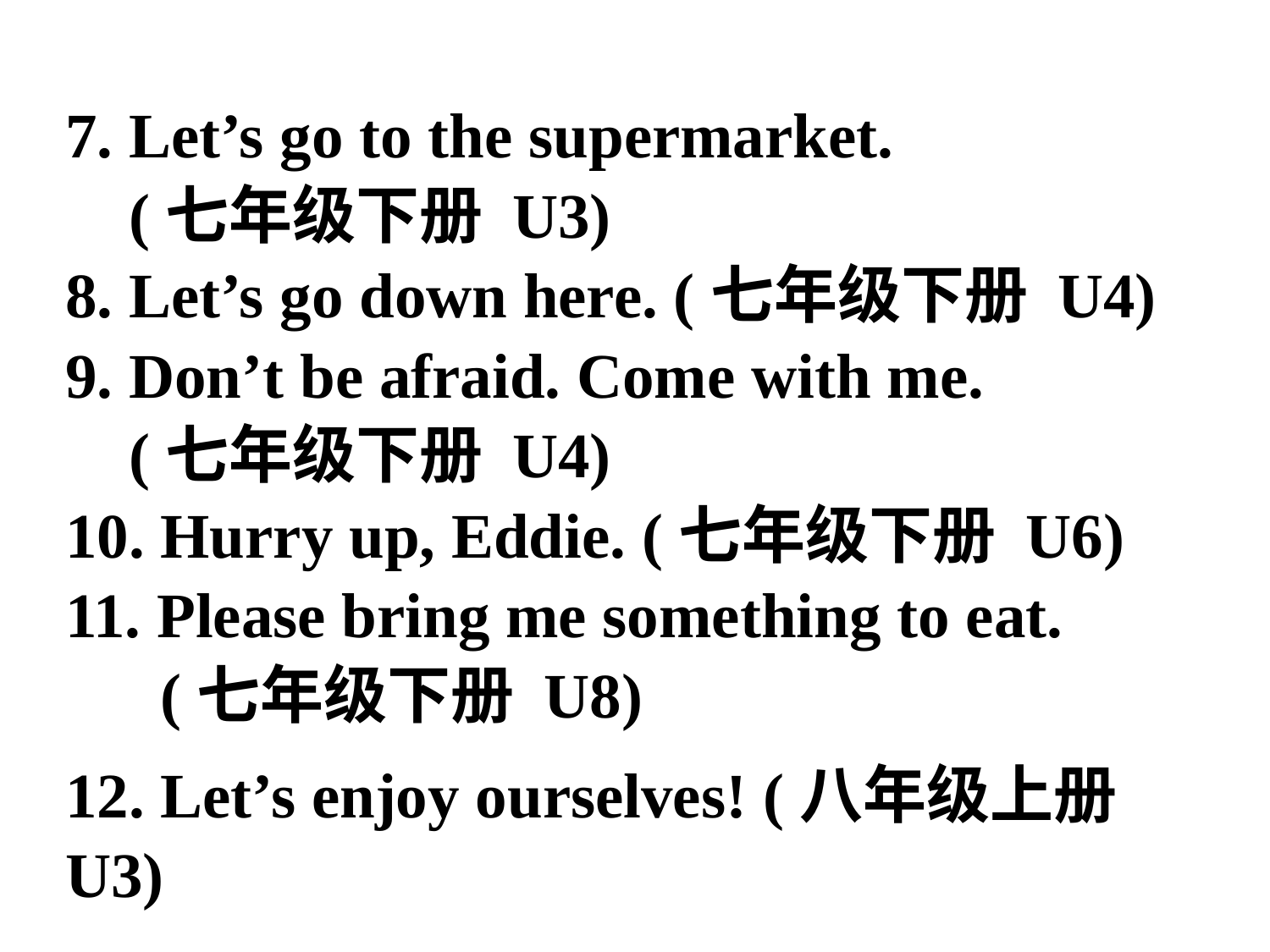

7. Let’s go to the supermarket.
    (七年级下册 U3)
8. Let’s go down here. (七年级下册 U4)
9. Don’t be afraid. Come with me.
    (七年级下册 U4)
10. Hurry up, Eddie. (七年级下册 U6)
11. Please bring me something to eat.
      (七年级下册 U8) zxxk

12. Let’s enjoy ourselves! (八年级上册 U3)